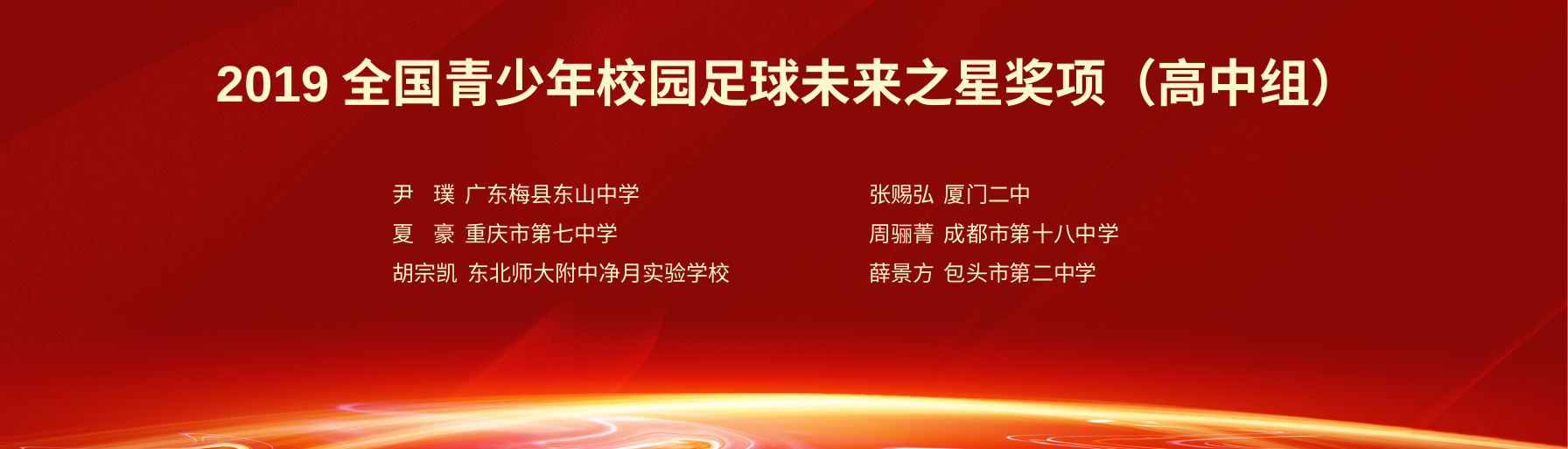

2019全国青少年校园足球未来之星奖项（高中组）
尹    璞  广东梅县东山中学
夏    豪  重庆市第七中学
胡宗凯  东北师大附中净月实验学校
张赐弘  厦门二中
周骊菁  成都市第十八中学
薛景方  包头市第二中学